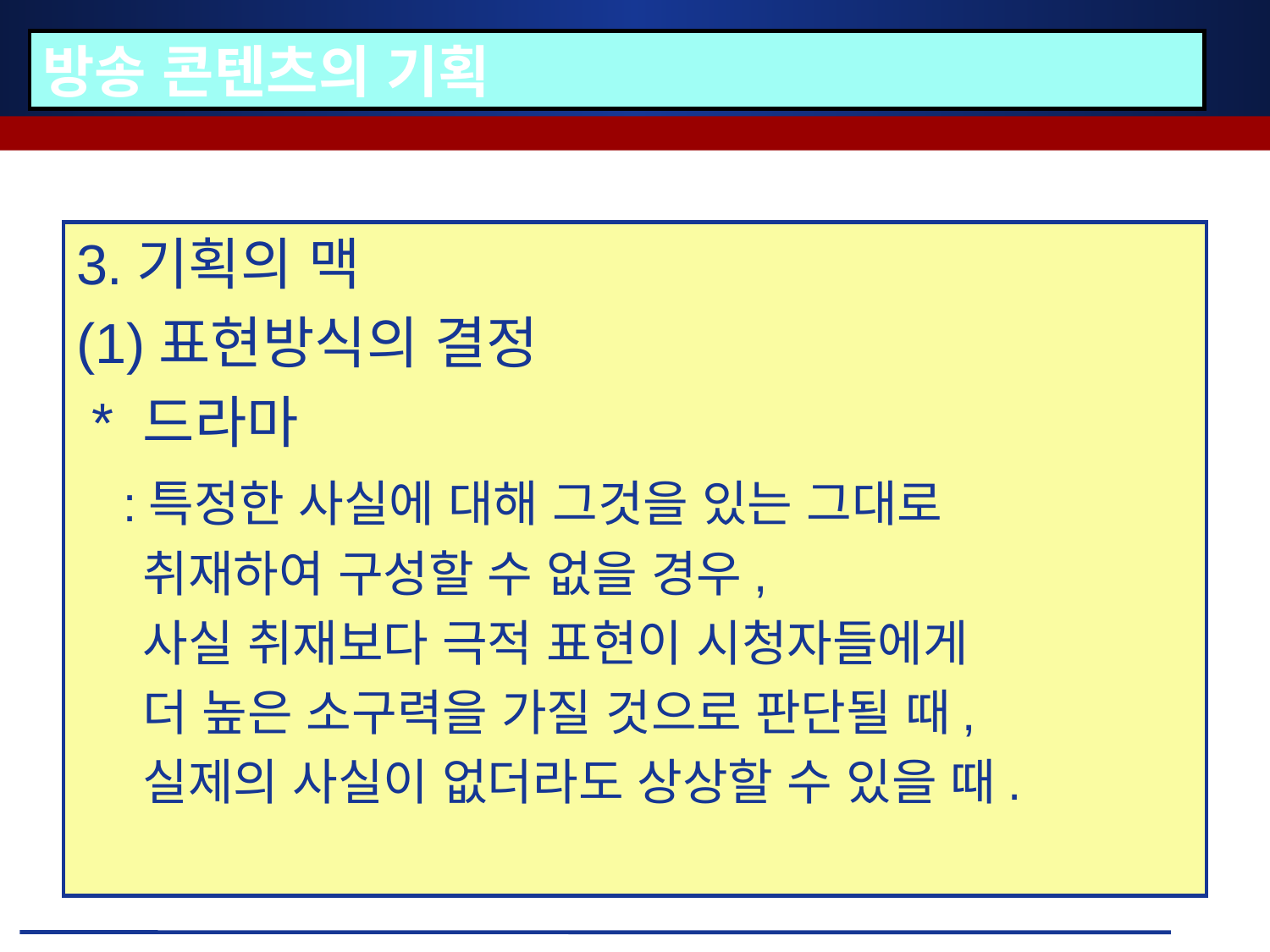

# 방송 콘텐츠의 기획
3.기획의 맥
(1)표현방식의 결정
 * 드라마
   :특정한 사실에 대해 그것을 있는 그대로
    취재하여 구성할 수 없을 경우,
    사실 취재보다 극적 표현이 시청자들에게
    더 높은 소구력을 가질 것으로 판단될 때,
    실제의 사실이 없더라도 상상할 수 있을 때.